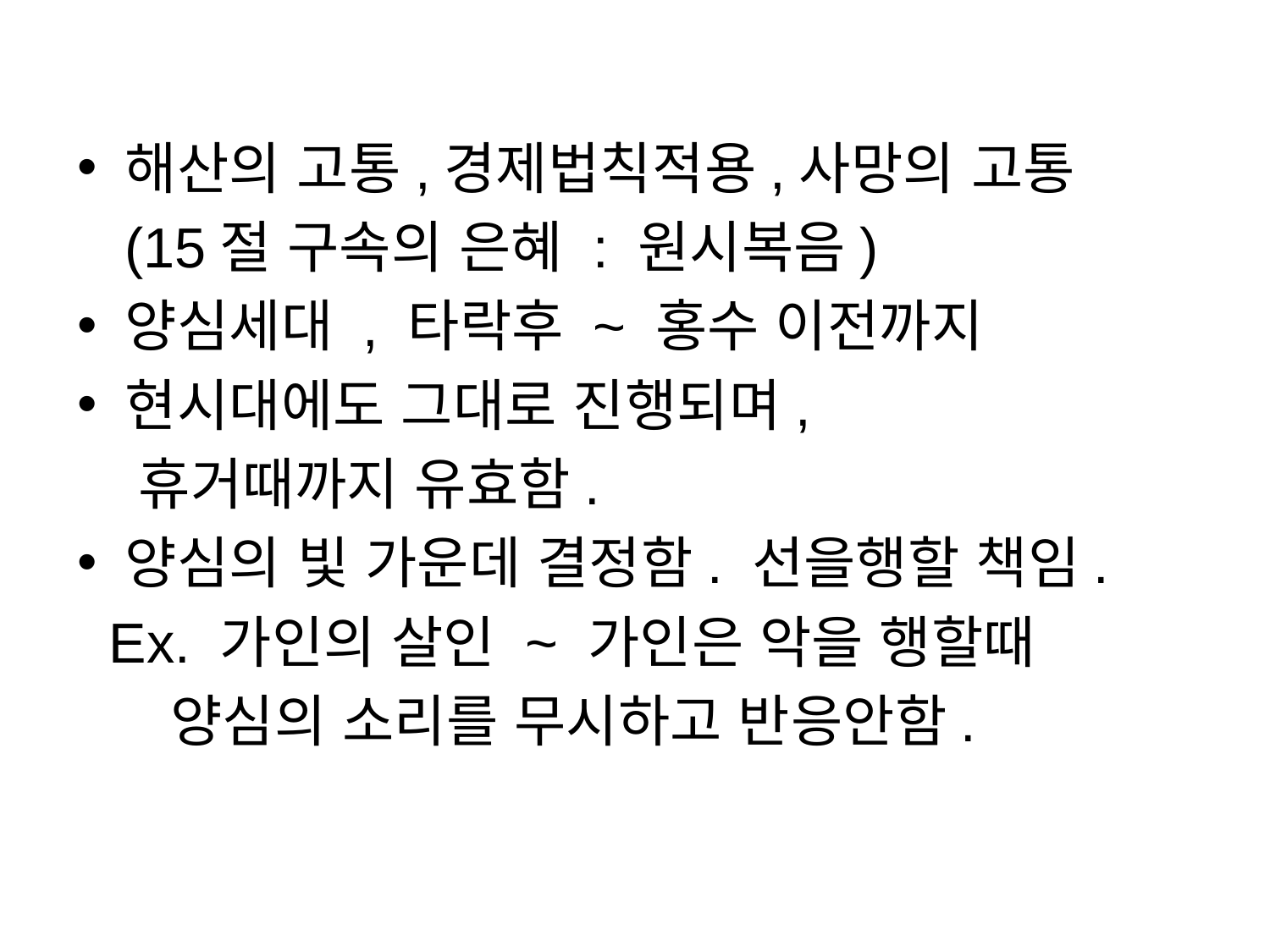

해산의 고통,경제법칙적용,사망의 고통
   (15절 구속의 은혜 : 원시복음)
양심세대 , 타락후 ~ 홍수 이전까지
현시대에도 그대로 진행되며,
   휴거때까지 유효함.
양심의 빛 가운데 결정함. 선을행할 책임.
  Ex. 가인의 살인 ~ 가인은 악을 행할때
     양심의 소리를 무시하고 반응안함.